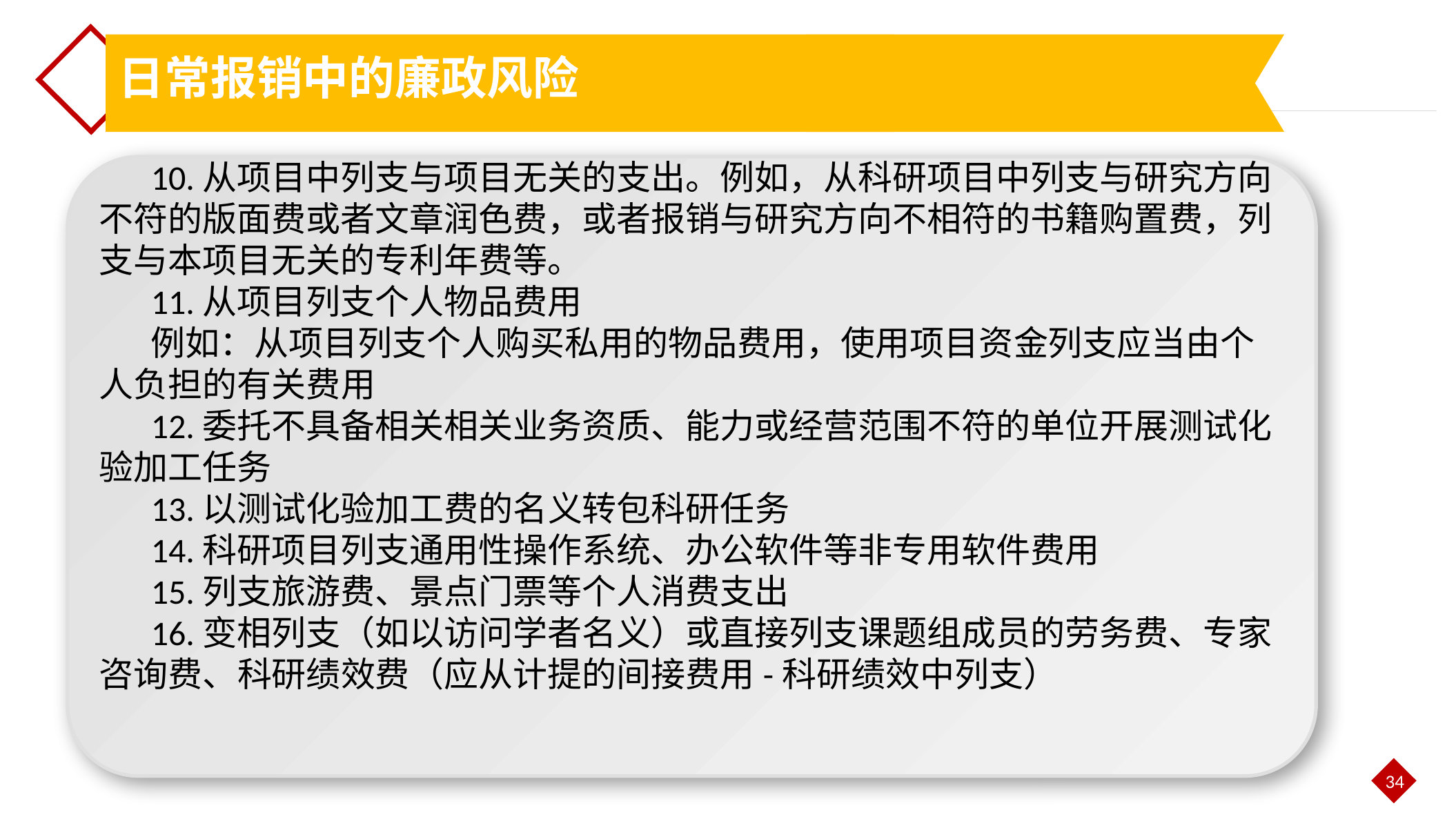

日常报销中的廉政风险
10.从项目中列支与项目无关的支出。例如，从科研项目中列支与研究方向不符的版面费或者文章润色费，或者报销与研究方向不相符的书籍购置费，列支与本项目无关的专利年费等。
11.从项目列支个人物品费用
例如：从项目列支个人购买私用的物品费用，使用项目资金列支应当由个人负担的有关费用
12.委托不具备相关相关业务资质、能力或经营范围不符的单位开展测试化验加工任务
13.以测试化验加工费的名义转包科研任务
14.科研项目列支通用性操作系统、办公软件等非专用软件费用
15.列支旅游费、景点门票等个人消费支出
16.变相列支（如以访问学者名义）或直接列支课题组成员的劳务费、专家咨询费、科研绩效费（应从计提的间接费用-科研绩效中列支）